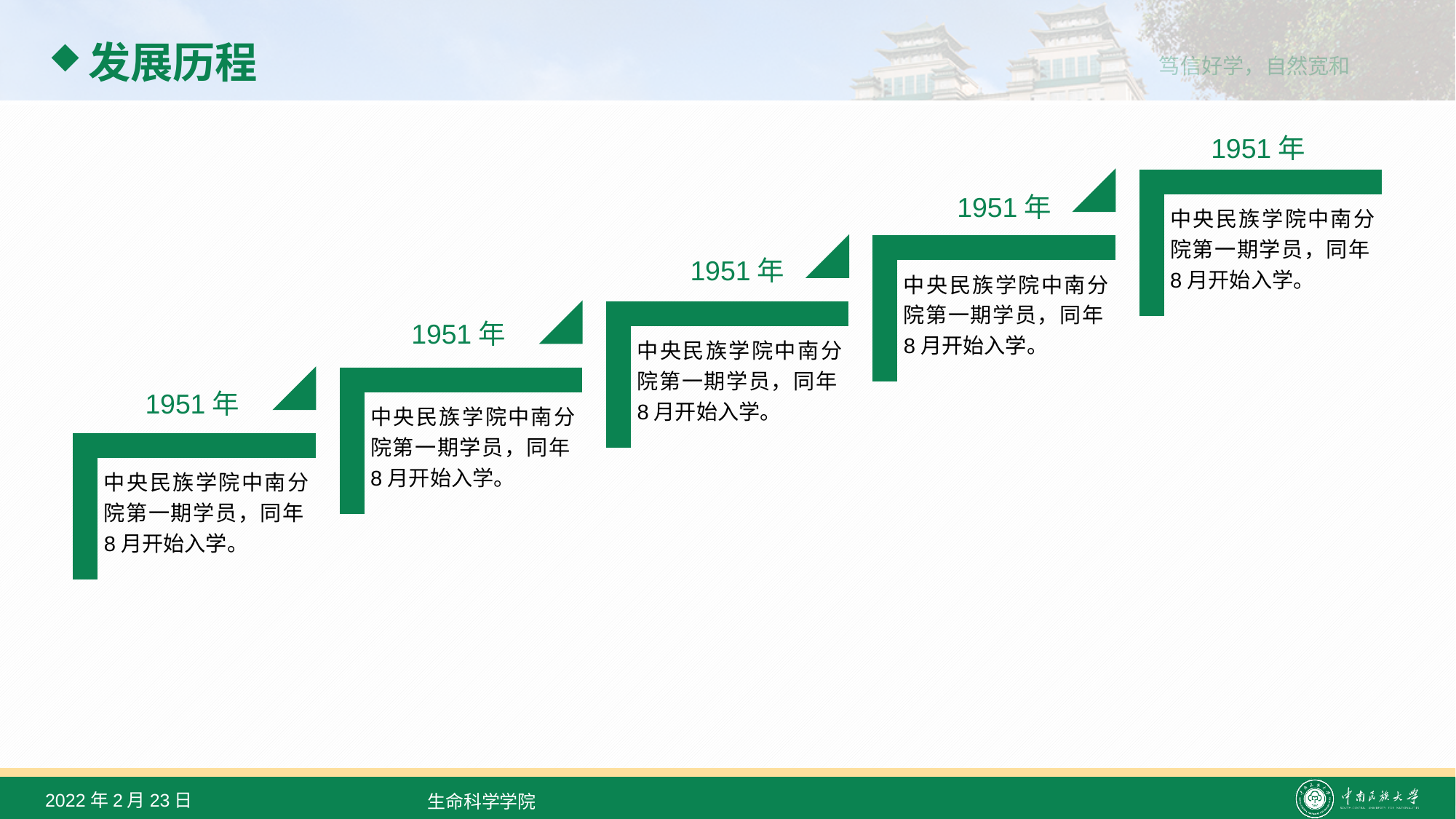

# 发展历程

1951年

1951年

中央民族学院中南分院第一期学员，同年8月开始入学。

1951年

中央民族学院中南分院第一期学员，同年8月开始入学。

1951年

中央民族学院中南分院第一期学员，同年8月开始入学。

1951年

中央民族学院中南分院第一期学员，同年8月开始入学。
中央民族学院中南分院第一期学员，同年8月开始入学。
2022年2月23日
生命科学学院